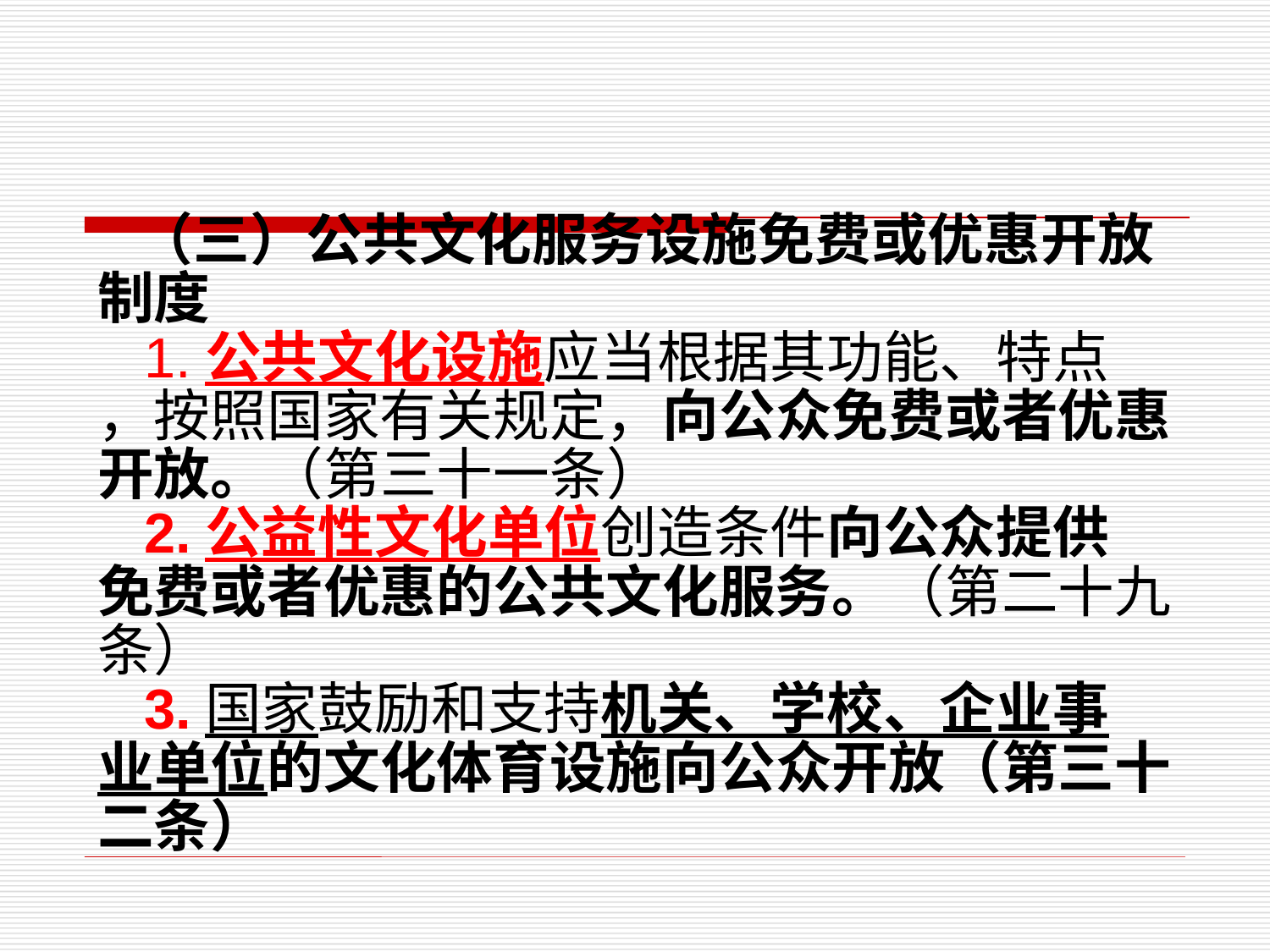

（三）公共文化服务设施免费或优惠开放
制度
   1.公共文化设施应当根据其功能、特点
，按照国家有关规定，向公众免费或者优惠
开放。（第三十一条）
   2.公益性文化单位创造条件向公众提供
免费或者优惠的公共文化服务。（第二十九
条）
   3.国家鼓励和支持机关、学校、企业事
业单位的文化体育设施向公众开放（第三十
二条）